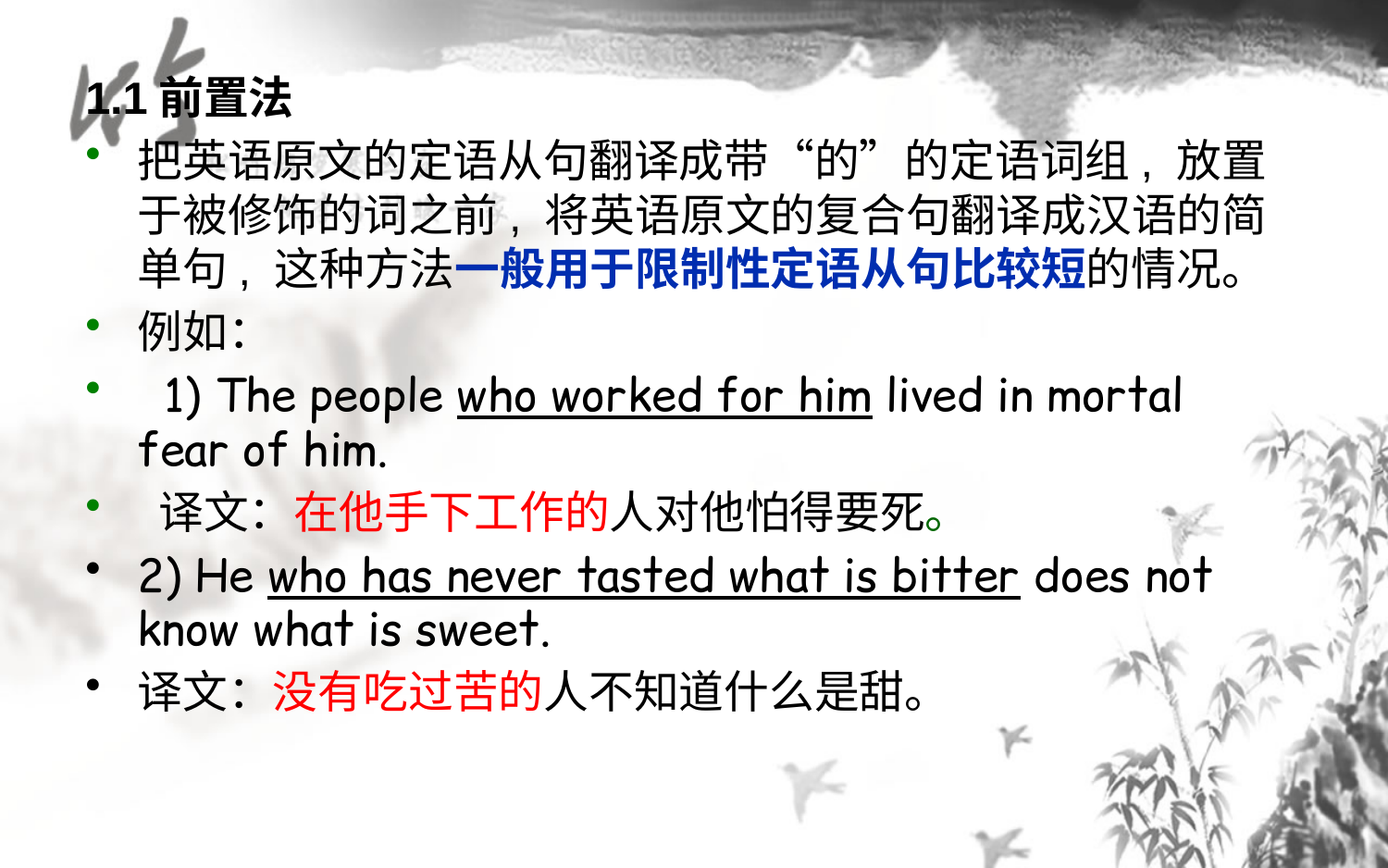

1.1前置法
把英语原文的定语从句翻译成带“的”的定语词组, 放置于被修饰的词之前, 将英语原文的复合句翻译成汉语的简单句, 这种方法一般用于限制性定语从句比较短的情况。
例如：
 1) The people who worked for him lived in mortal fear of him.
 译文：在他手下工作的人对他怕得要死。
2) He who has never tasted what is bitter does not know what is sweet.
译文：没有吃过苦的人不知道什么是甜。